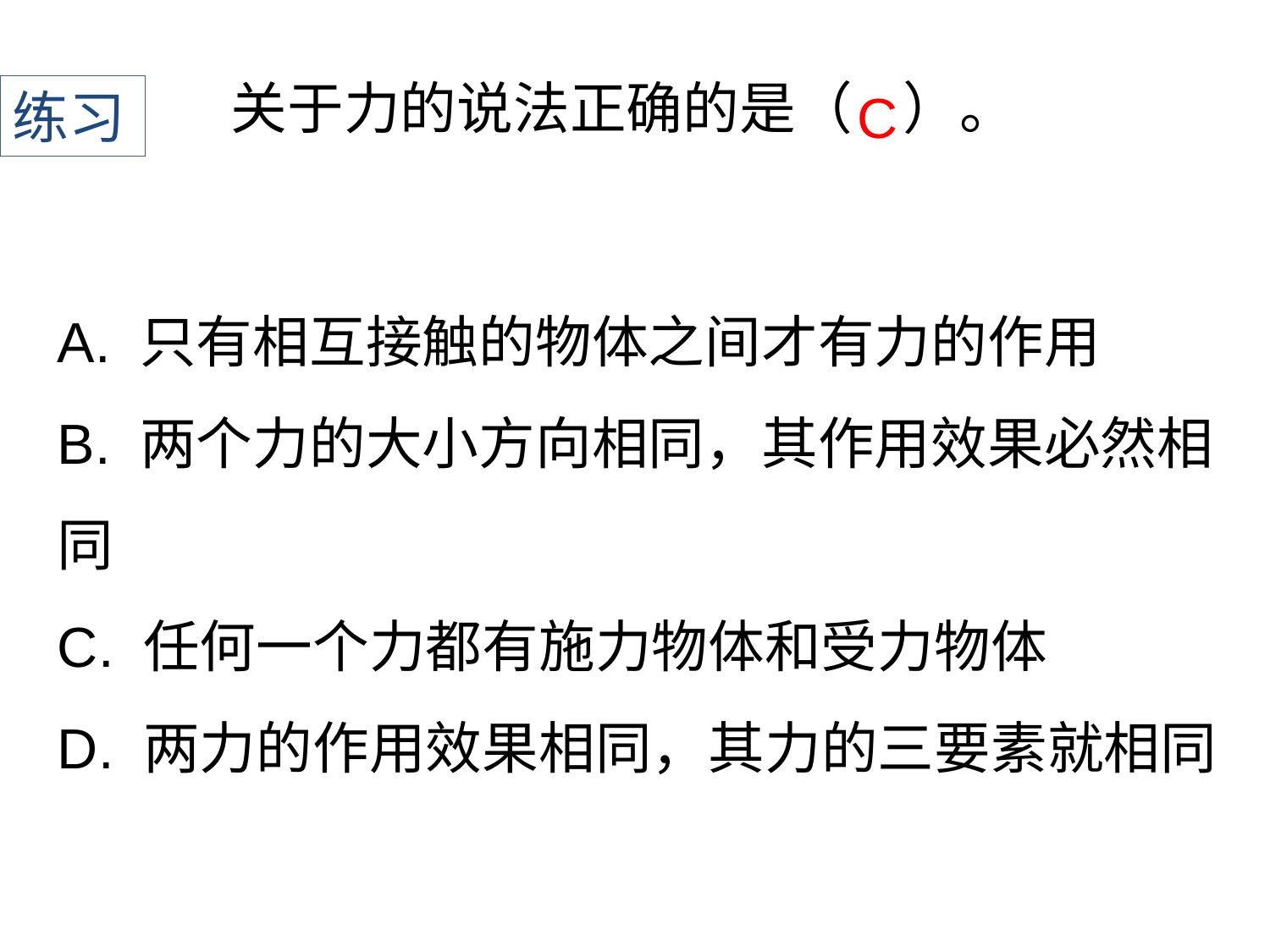

﻿﻿关于力的说法正确的是（    ）。
练习
C
﻿﻿A. 只有相互接触的物体之间才有力的作用
B. 两个力的大小方向相同，其作用效果必然相同
﻿C. 任何一个力都有施力物体和受力物体
﻿D. 两力的作用效果相同，其力的三要素就相同